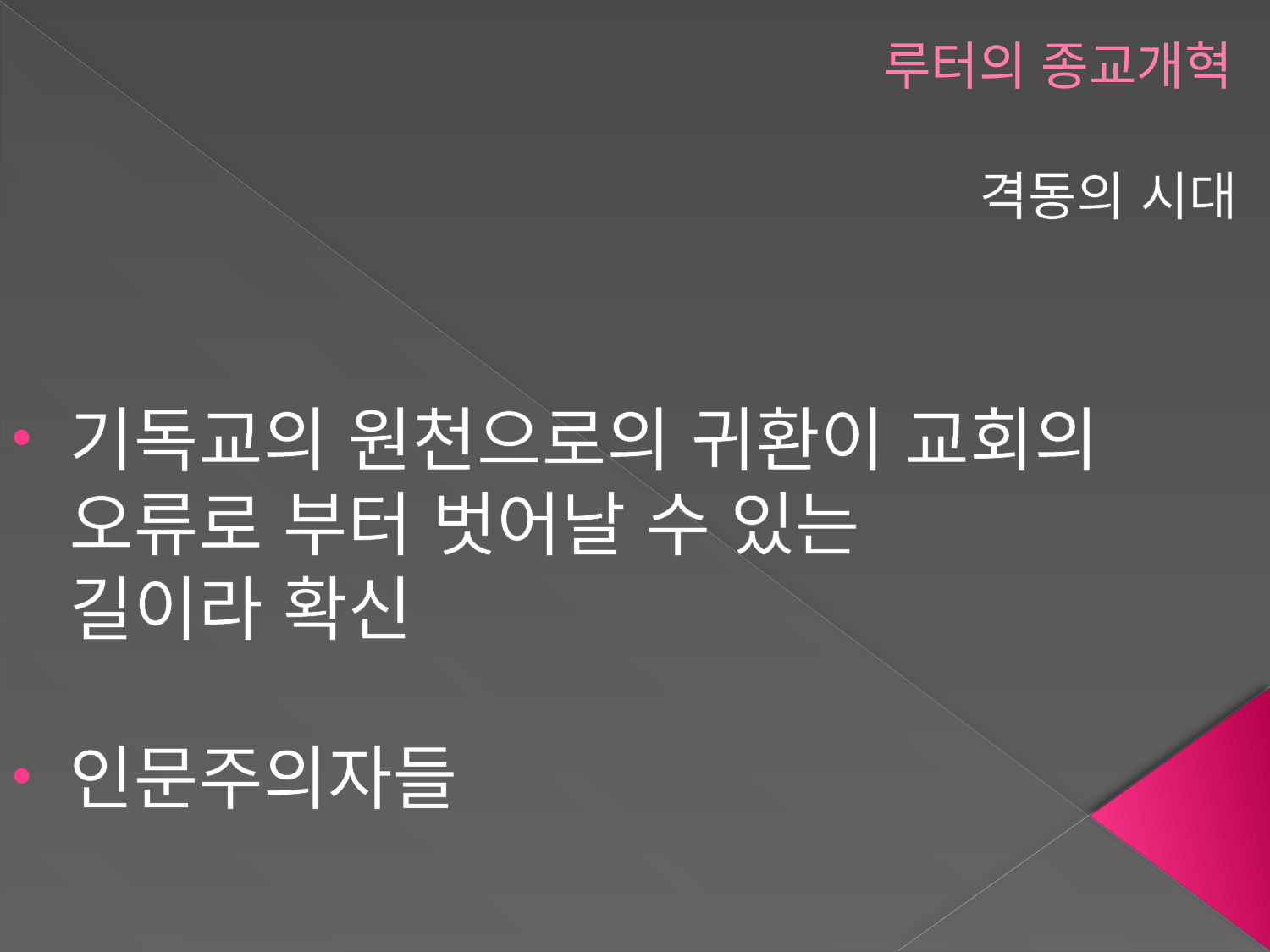

# 루터의 종교개혁
격동의 시대

 기독교의 원천으로의 귀환이 교회의
  오류로 부터 벗어날 수 있는
  길이라 확신

 인문주의자들